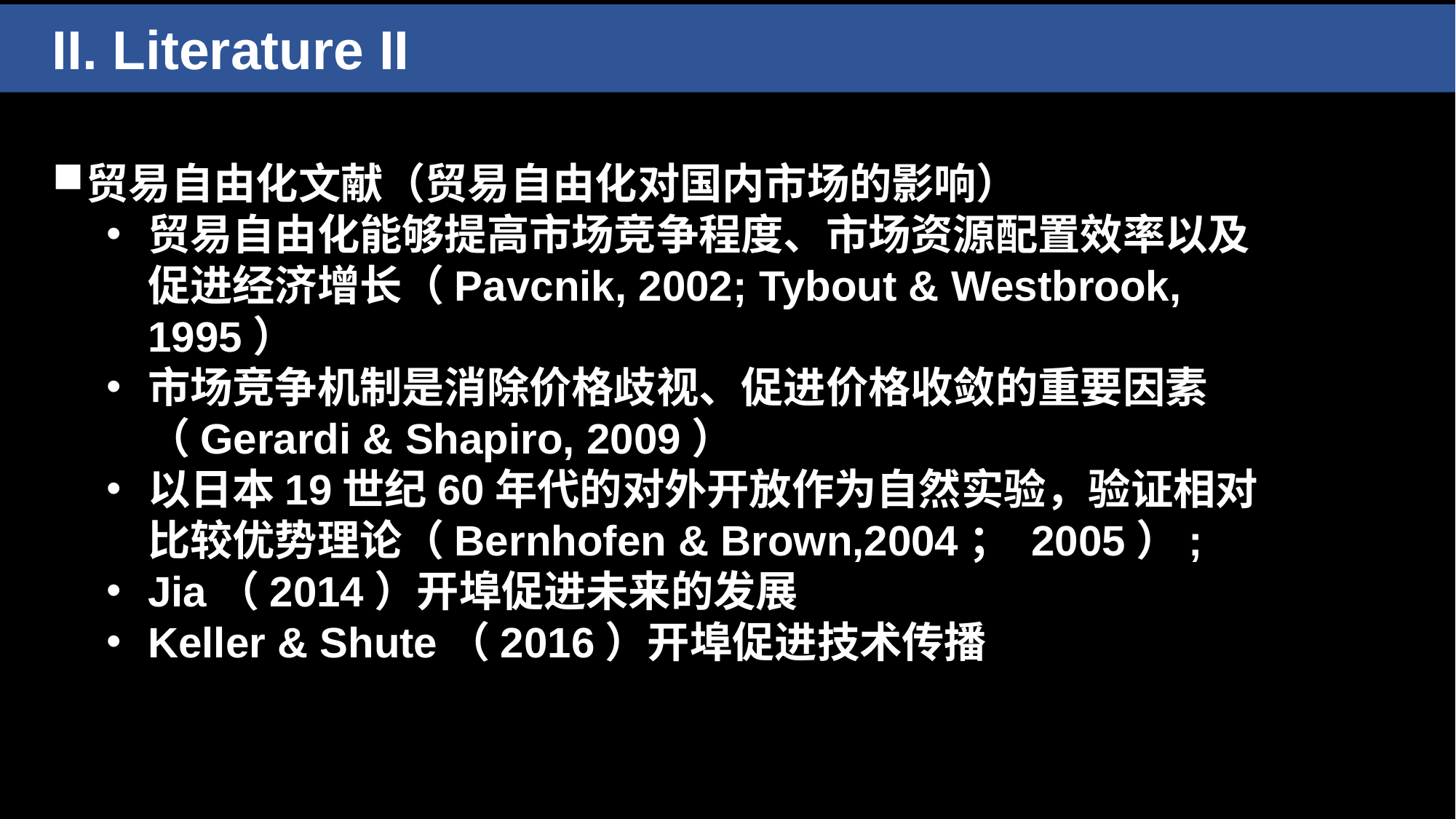

II. Literature II
贸易自由化文献（贸易自由化对国内市场的影响）
贸易自由化能够提高市场竞争程度、市场资源配置效率以及促进经济增长（Pavcnik, 2002; Tybout & Westbrook, 1995）
市场竞争机制是消除价格歧视、促进价格收敛的重要因素（Gerardi & Shapiro, 2009）
以日本19世纪60年代的对外开放作为自然实验，验证相对比较优势理论（Bernhofen & Brown,2004； 2005）;
Jia（2014）开埠促进未来的发展
Keller & Shute（2016）开埠促进技术传播